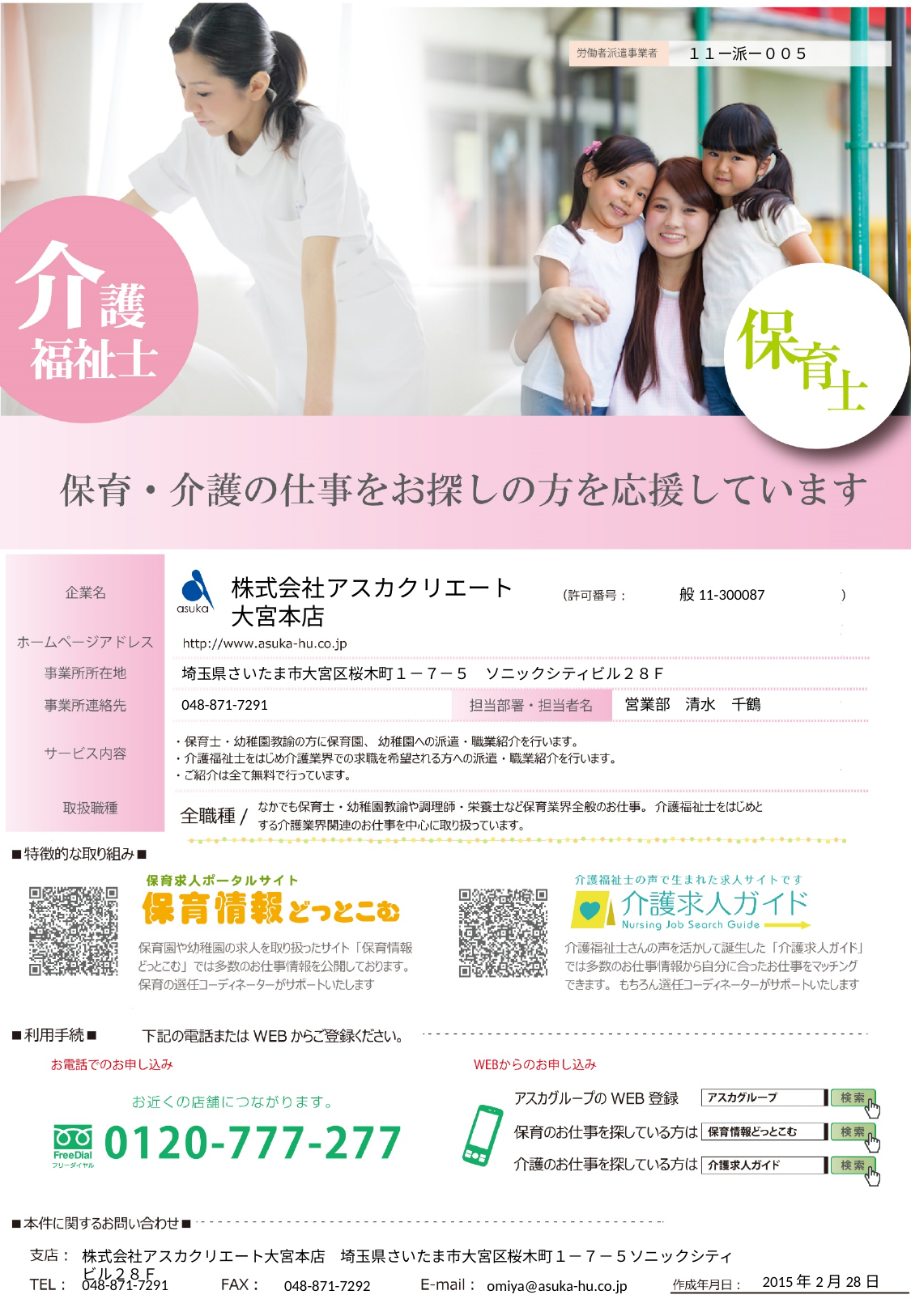

１１ー派ー００５
株式会社アスカクリエート
大宮本店
般11‐300087
埼玉県さいたま市大宮区桜木町１－７－５　ソニックシティビル２８Ｆ
048-871-7291
営業部　清水　千鶴
株式会社アスカクリエート大宮本店　埼玉県さいたま市大宮区桜木町１－７－５ソニックシティビル２８Ｆ
2015年2月28日
048-871-7291
omiya@asuka-hu.co.jp
048-871-7292